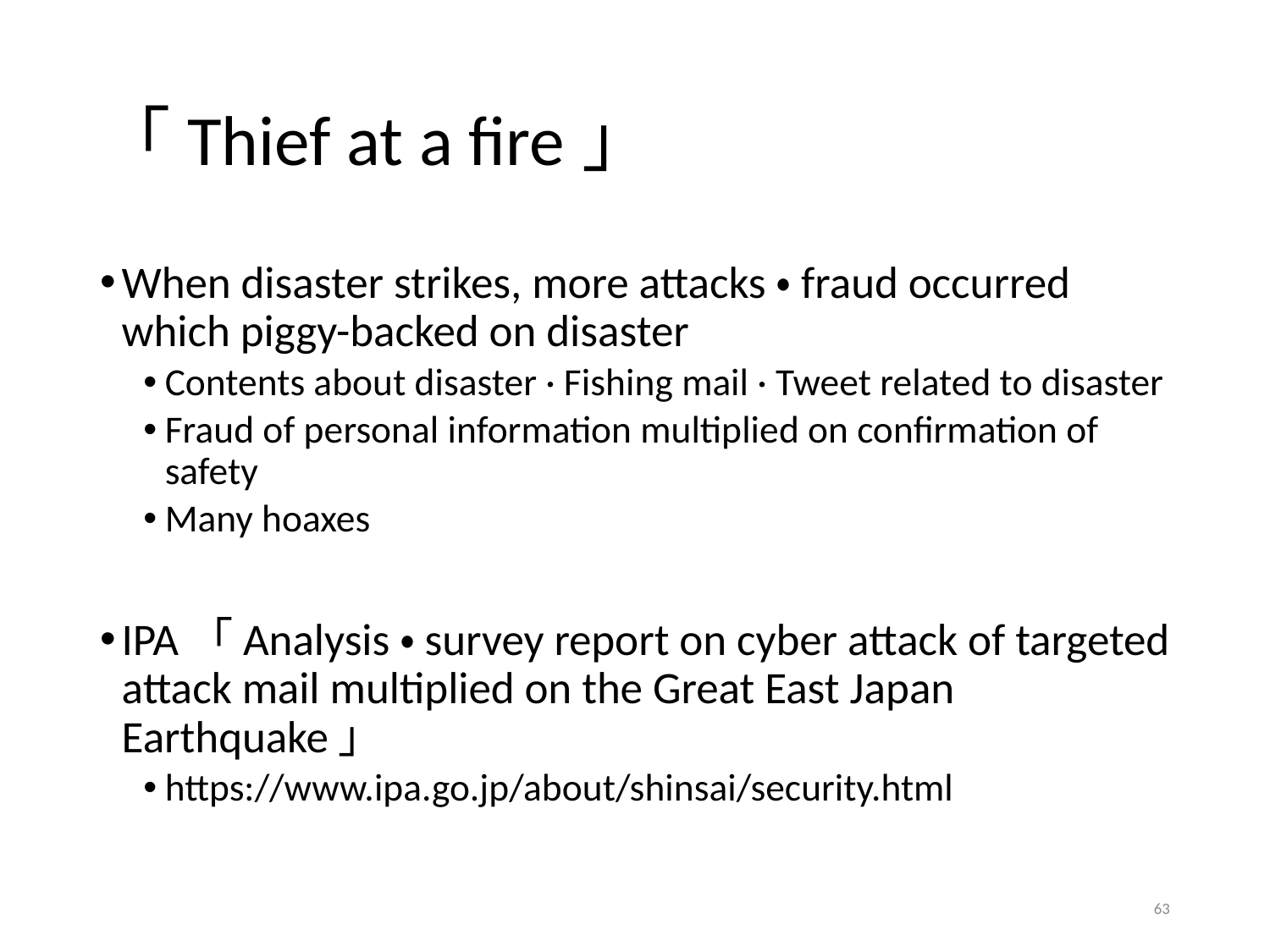

# 「Thief at a fire」
When disaster strikes, more attacks・fraud occurred which piggy-backed on disaster
Contents about disaster · Fishing mail · Tweet related to disaster
Fraud of personal information multiplied on confirmation of safety
Many hoaxes

IPA「Analysis・survey report on cyber attack of targeted attack mail multiplied on the Great East Japan Earthquake」
https://www.ipa.go.jp/about/shinsai/security.html

63